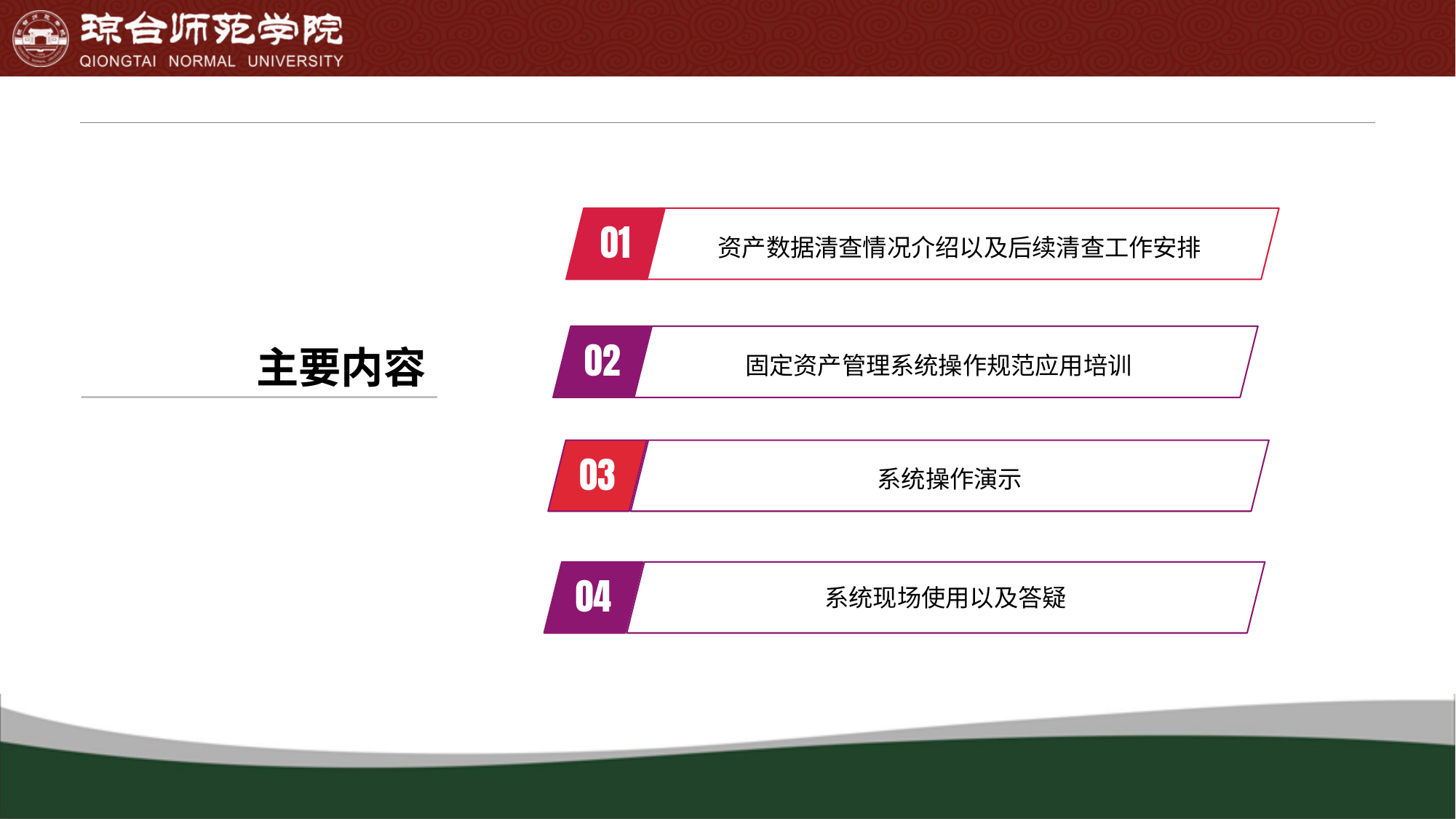

01
资产数据清查情况介绍以及后续清查工作安排
主要内容
02
固定资产管理系统操作规范应用培训
03
系统操作演示
04
系统现场使用以及答疑